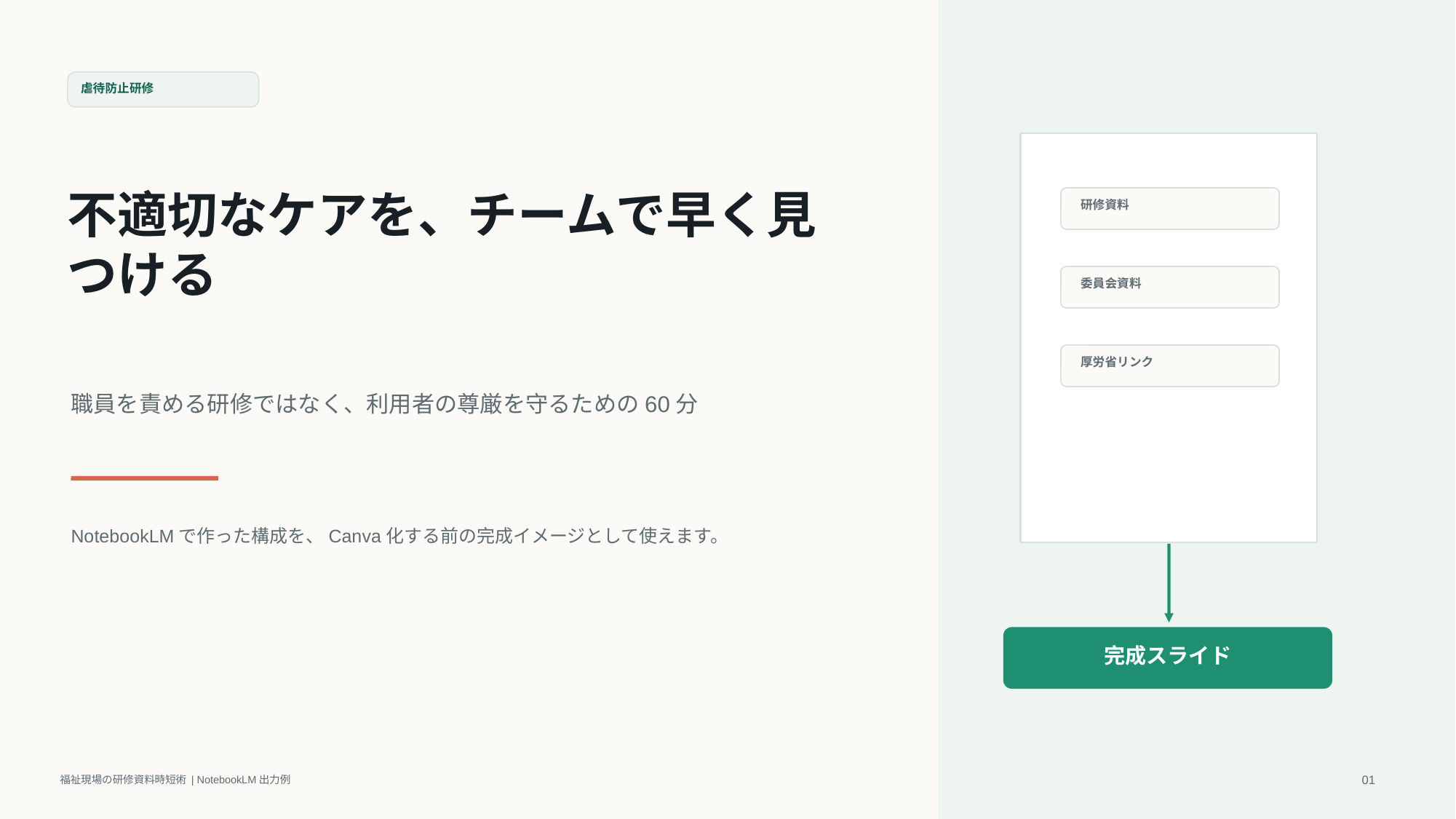

虐待防止研修

不適切なケアを、チームで早く見つける

研修資料

委員会資料

厚労省リンク
職員を責める研修ではなく、利用者の尊厳を守るための60分

NotebookLMで作った構成を、Canva化する前の完成イメージとして使えます。

完成スライド
01
福祉現場の研修資料時短術 | NotebookLM出力例